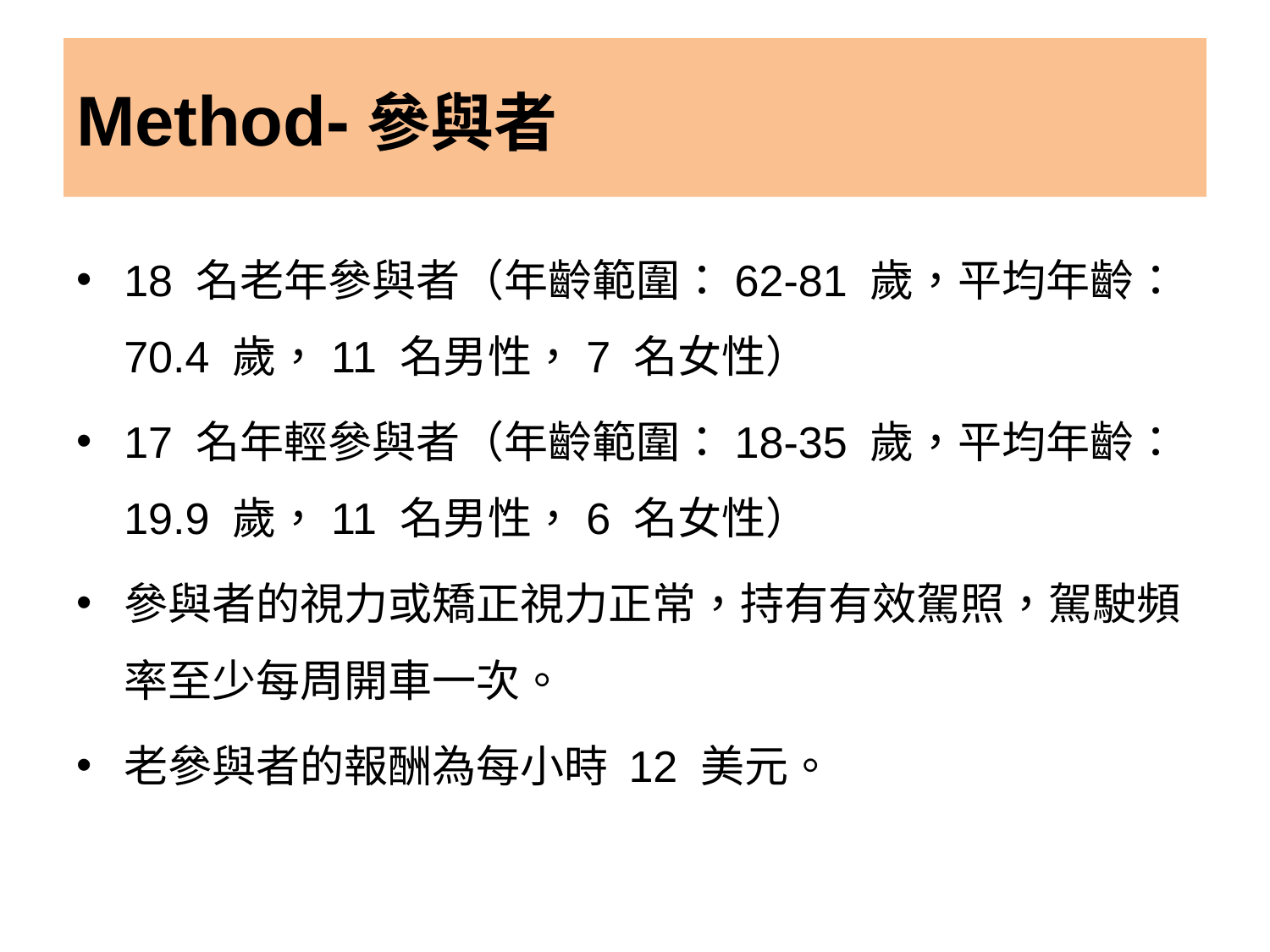

# Method-參與者
18 名老年參與者（年齡範圍：62-81 歲，平均年齡：70.4 歲，11 名男性，7 名女性）
17 名年輕參與者（年齡範圍：18-35 歲，平均年齡：19.9 歲，11 名男性，6 名女性）
參與者的視力或矯正視力正常，持有有效駕照，駕駛頻率至少每周開車一次。
老參與者的報酬為每小時 12 美元。